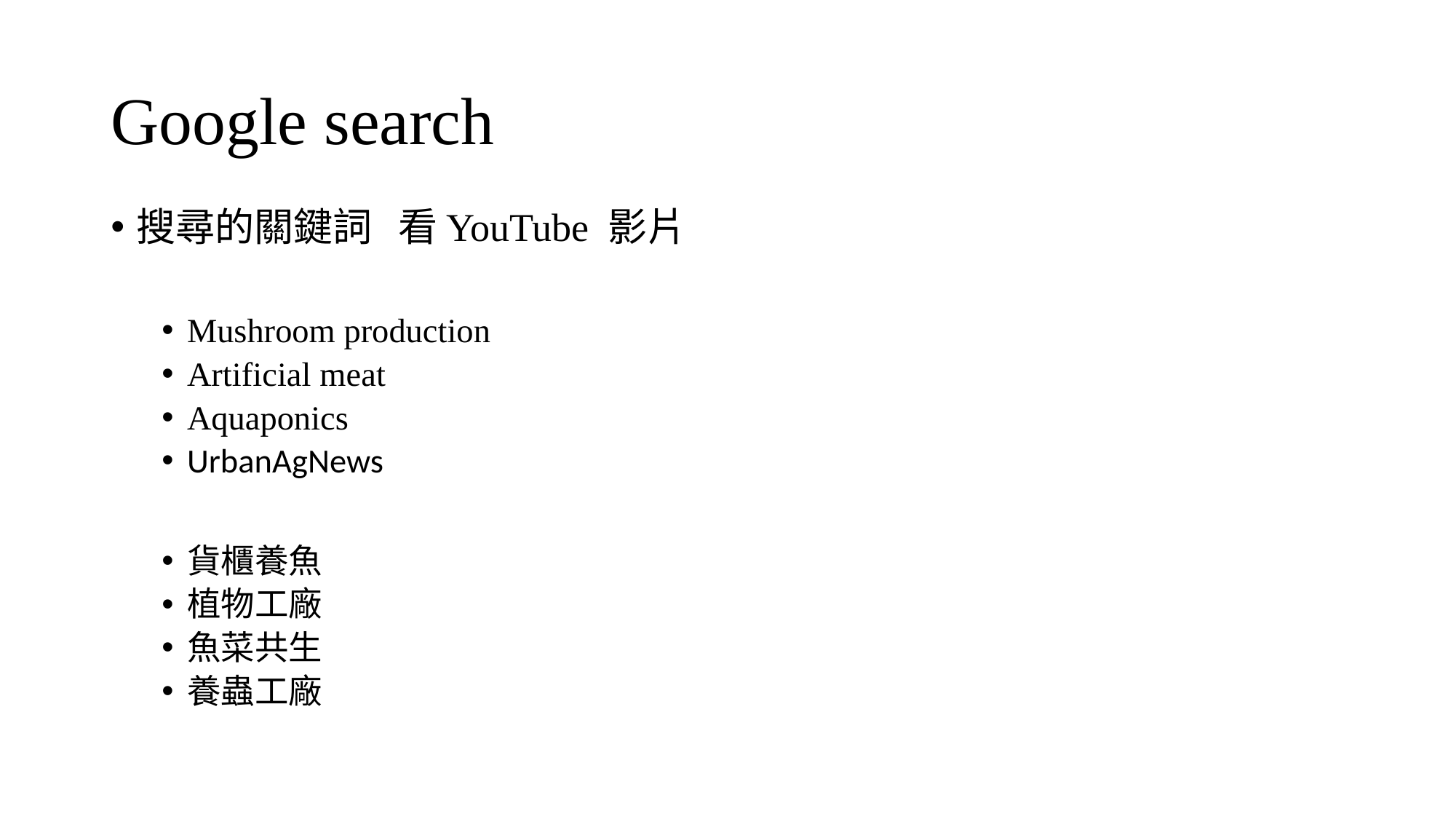

# Google search
搜尋的關鍵詞   看YouTube 影片

Mushroom production
Artificial meat
Aquaponics
UrbanAgNews

貨櫃養魚
植物工廠
魚菜共生
養蟲工廠